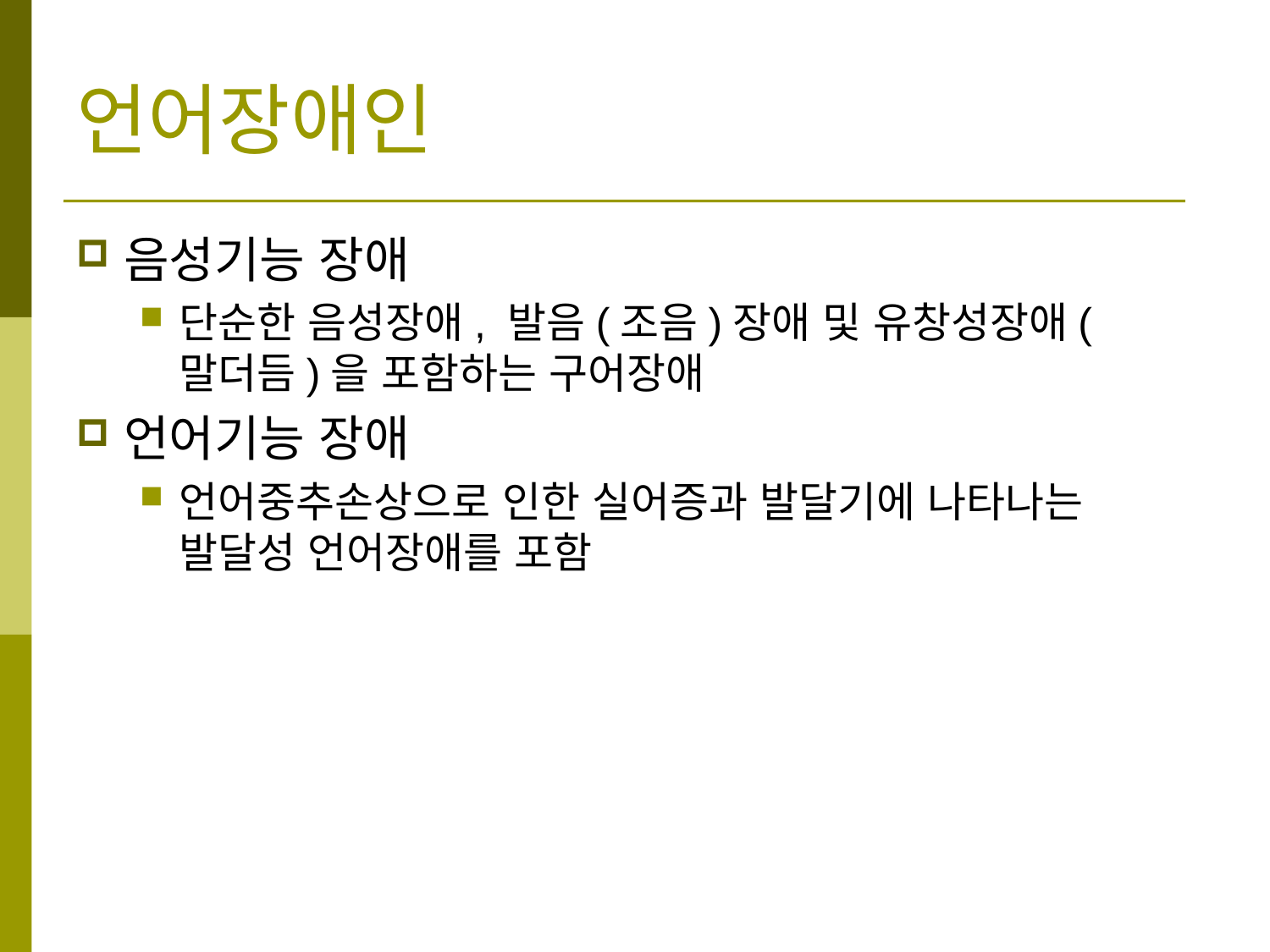

언어장애인
음성기능 장애
단순한 음성장애, 발음(조음)장애 및 유창성장애(말더듬)을 포함하는 구어장애
언어기능 장애
언어중추손상으로 인한 실어증과 발달기에 나타나는 발달성 언어장애를 포함